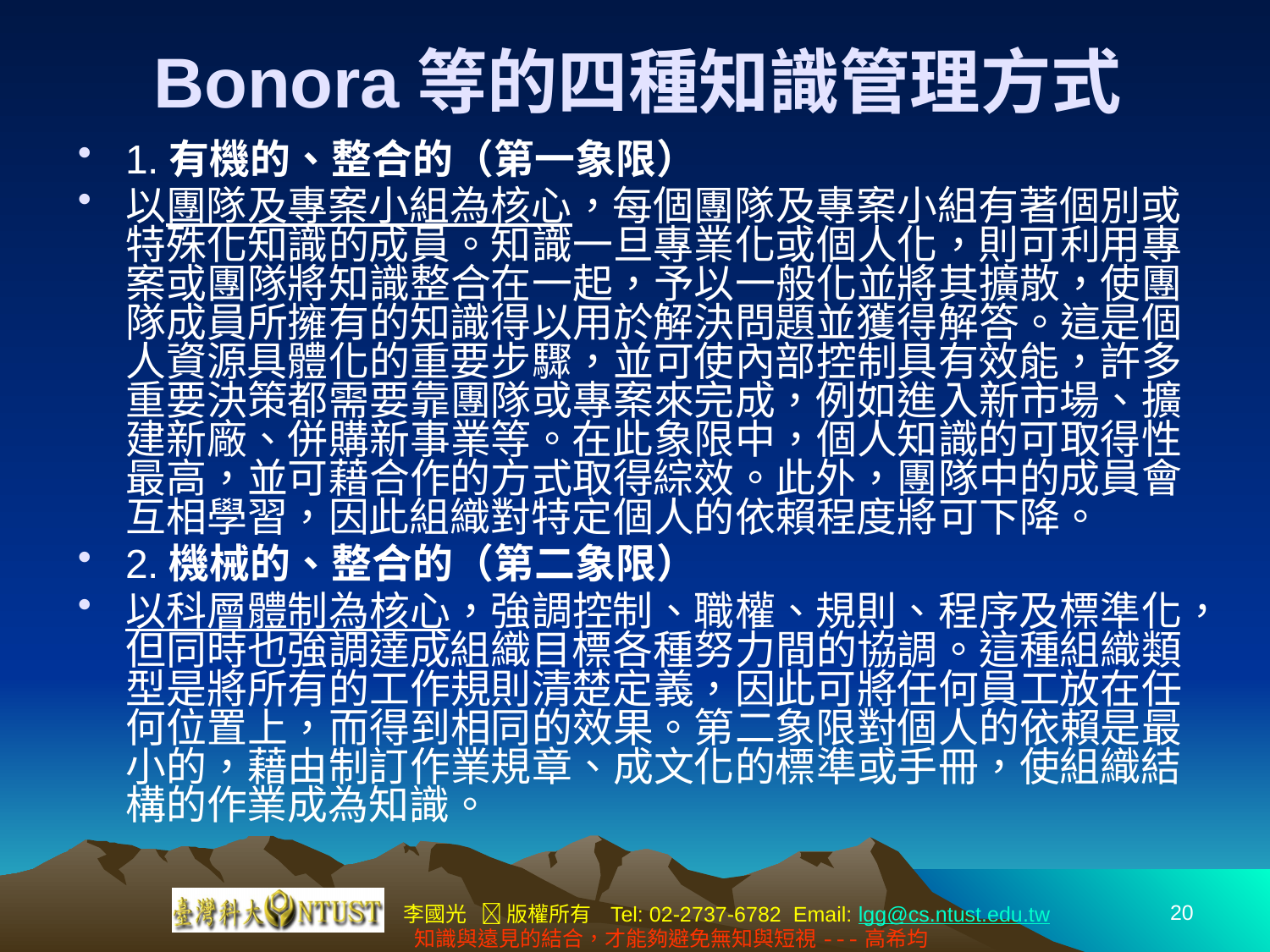

# Bonora等的四種知識管理方式
1.有機的、整合的（第一象限）
以團隊及專案小組為核心，每個團隊及專案小組有著個別或特殊化知識的成員。知識一旦專業化或個人化，則可利用專案或團隊將知識整合在一起，予以一般化並將其擴散，使團隊成員所擁有的知識得以用於解決問題並獲得解答。這是個人資源具體化的重要步驟，並可使內部控制具有效能，許多重要決策都需要靠團隊或專案來完成，例如進入新市場、擴建新廠、併購新事業等。在此象限中，個人知識的可取得性最高，並可藉合作的方式取得綜效。此外，團隊中的成員會互相學習，因此組織對特定個人的依賴程度將可下降。
2.機械的、整合的（第二象限）
以科層體制為核心，強調控制、職權、規則、程序及標準化，但同時也強調達成組織目標各種努力間的協調。這種組織類型是將所有的工作規則清楚定義，因此可將任何員工放在任何位置上，而得到相同的效果。第二象限對個人的依賴是最小的，藉由制訂作業規章、成文化的標準或手冊，使組織結構的作業成為知識。
20